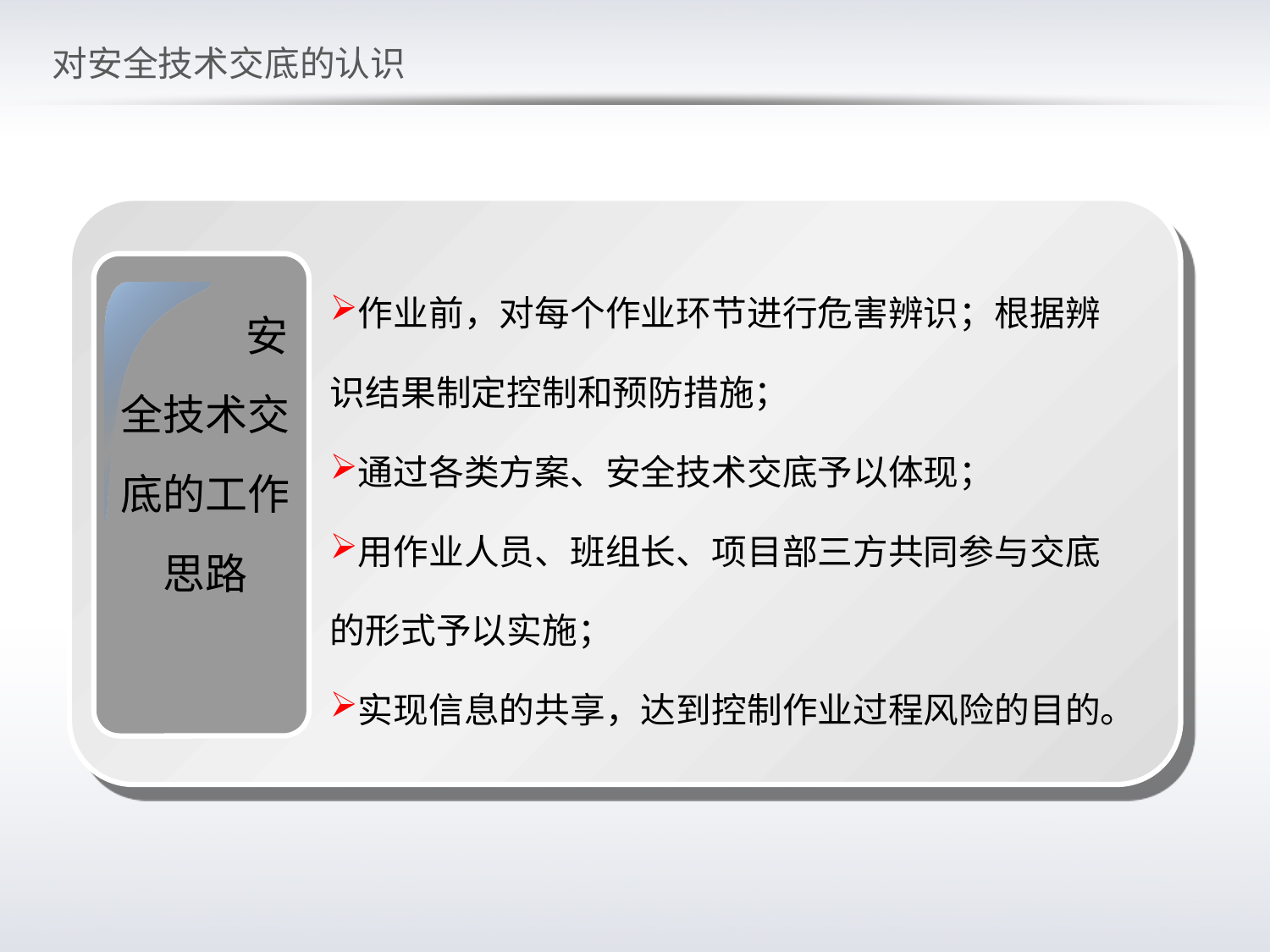

对安全技术交底的认识

作业前，对每个作业环节进行危害辨识；根据辨识结果制定控制和预防措施；
通过各类方案、安全技术交底予以体现；
用作业人员、班组长、项目部三方共同参与交底的形式予以实施；
实现信息的共享，达到控制作业过程风险的目的。

            安全技术交底的工作思路